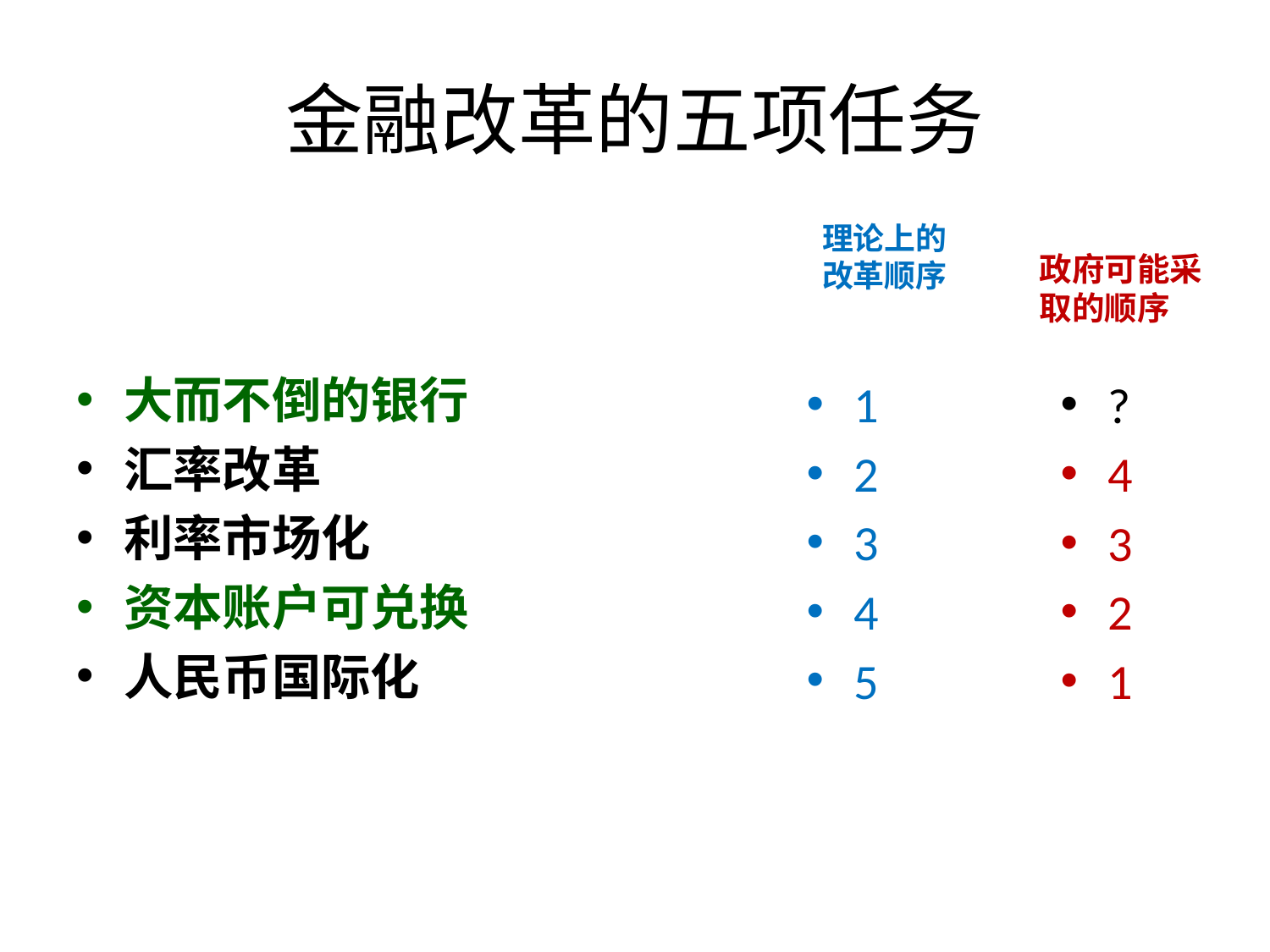

# 金融改革的五项任务
理论上的改革顺序
政府可能采取的顺序

大而不倒的银行
汇率改革
利率市场化
资本账户可兑换
人民币国际化

1
2
3
4
5

?
4
3
2
1